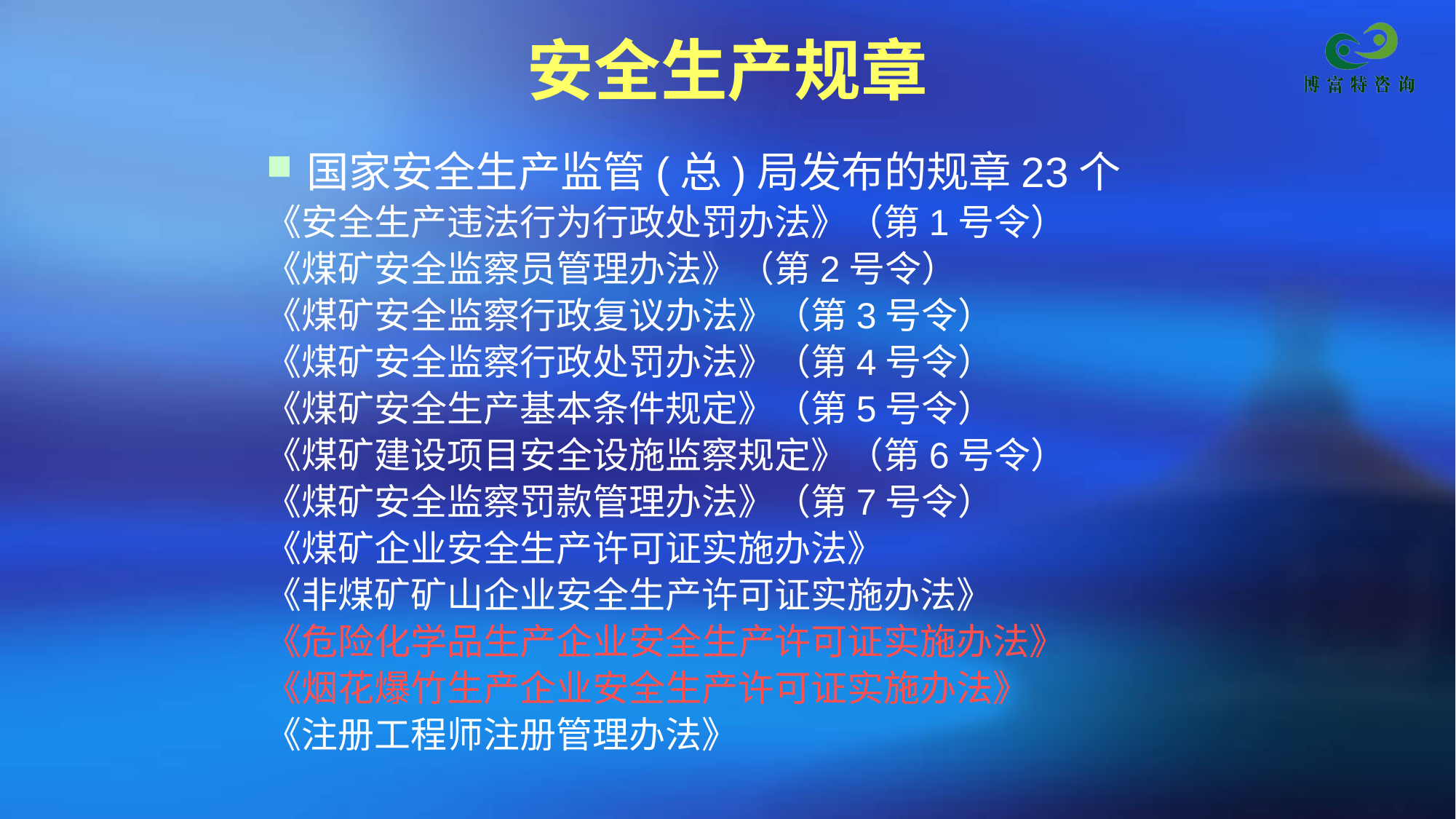

# 安全生产规章
国家安全生产监管(总)局发布的规章23个
《安全生产违法行为行政处罚办法》（第1号令）
《煤矿安全监察员管理办法》（第2号令）
《煤矿安全监察行政复议办法》（第3号令）
《煤矿安全监察行政处罚办法》（第4号令）
《煤矿安全生产基本条件规定》（第5号令）
《煤矿建设项目安全设施监察规定》（第6号令）
《煤矿安全监察罚款管理办法》（第7号令）
《煤矿企业安全生产许可证实施办法》
《非煤矿矿山企业安全生产许可证实施办法》
《危险化学品生产企业安全生产许可证实施办法》
《烟花爆竹生产企业安全生产许可证实施办法》
《注册工程师注册管理办法》